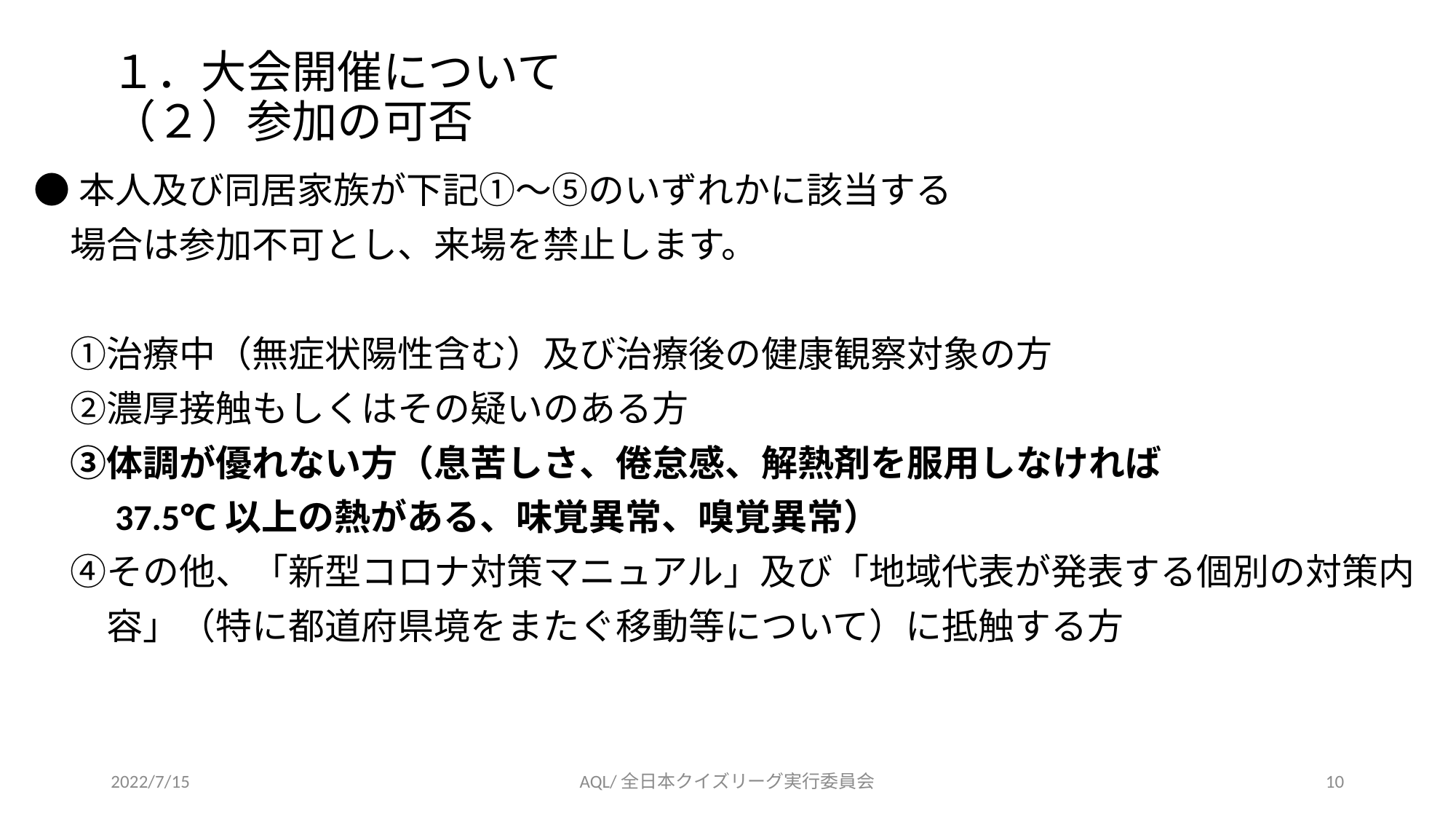

# １．大会開催について （２）参加の可否
●本人及び同居家族が下記①～⑤のいずれかに該当する
　場合は参加不可とし、来場を禁止します。

　①治療中（無症状陽性含む）及び治療後の健康観察対象の方
　②濃厚接触もしくはその疑いのある方
　③体調が優れない方（息苦しさ、倦怠感、解熱剤を服用しなければ
　　37.5℃以上の熱がある、味覚異常、嗅覚異常）
　④その他、「新型コロナ対策マニュアル」及び「地域代表が発表する個別の対策内
　　容」（特に都道府県境をまたぐ移動等について）に抵触する方
2022/7/15
AQL/全日本クイズリーグ実行委員会
10